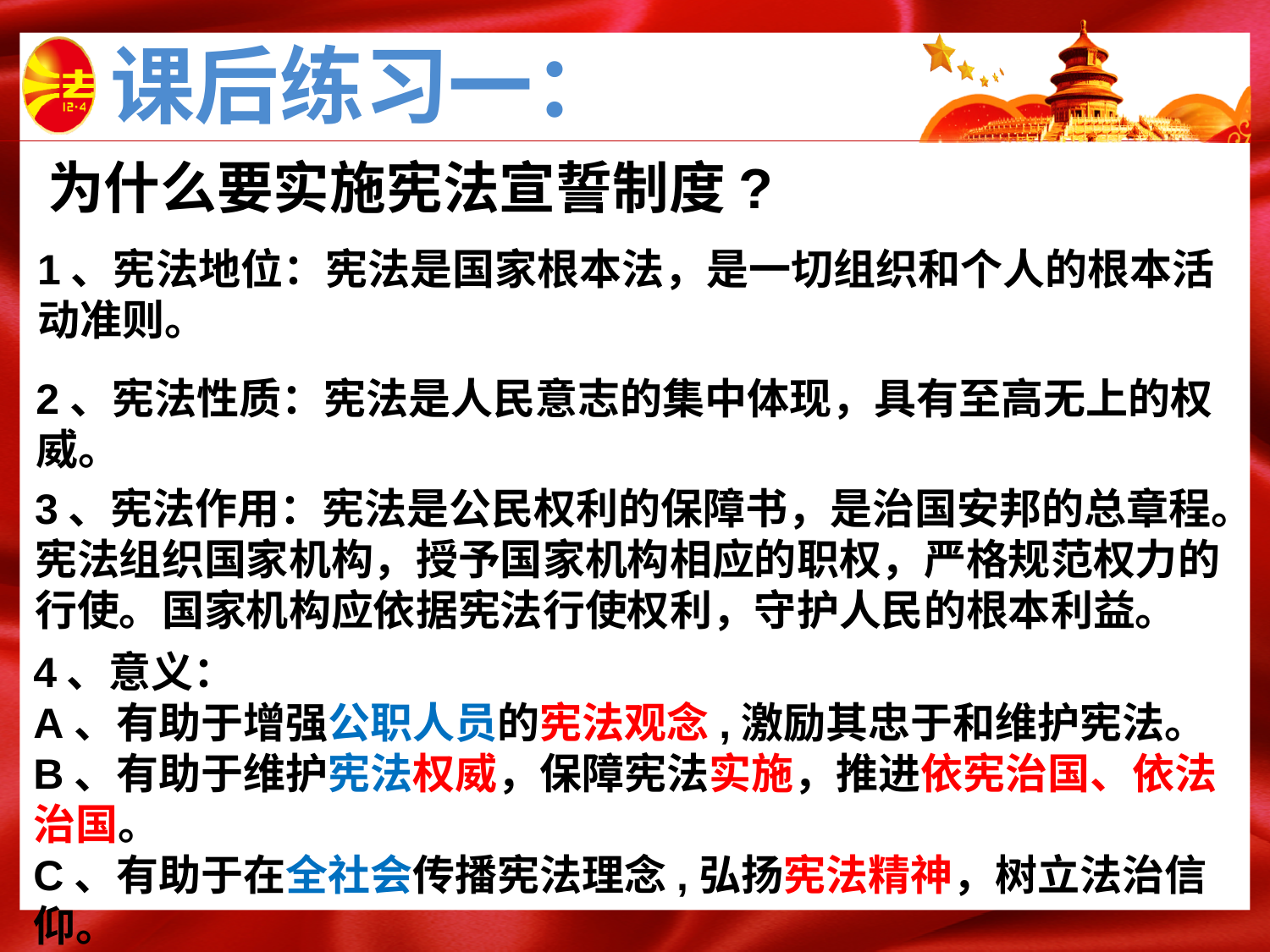

课后练习一：
为什么要实施宪法宣誓制度?
1、宪法地位：宪法是国家根本法，是一切组织和个人的根本活动准则。
2、宪法性质：宪法是人民意志的集中体现，具有至高无上的权威。
3、宪法作用：宪法是公民权利的保障书，是治国安邦的总章程。宪法组织国家机构，授予国家机构相应的职权，严格规范权力的行使。国家机构应依据宪法行使权利，守护人民的根本利益。
4、意义：
A、有助于增强公职人员的宪法观念,激励其忠于和维护宪法。
B、有助于维护宪法权威，保障宪法实施，推进依宪治国、依法治国。
C、有助于在全社会传播宪法理念,弘扬宪法精神，树立法治信仰。